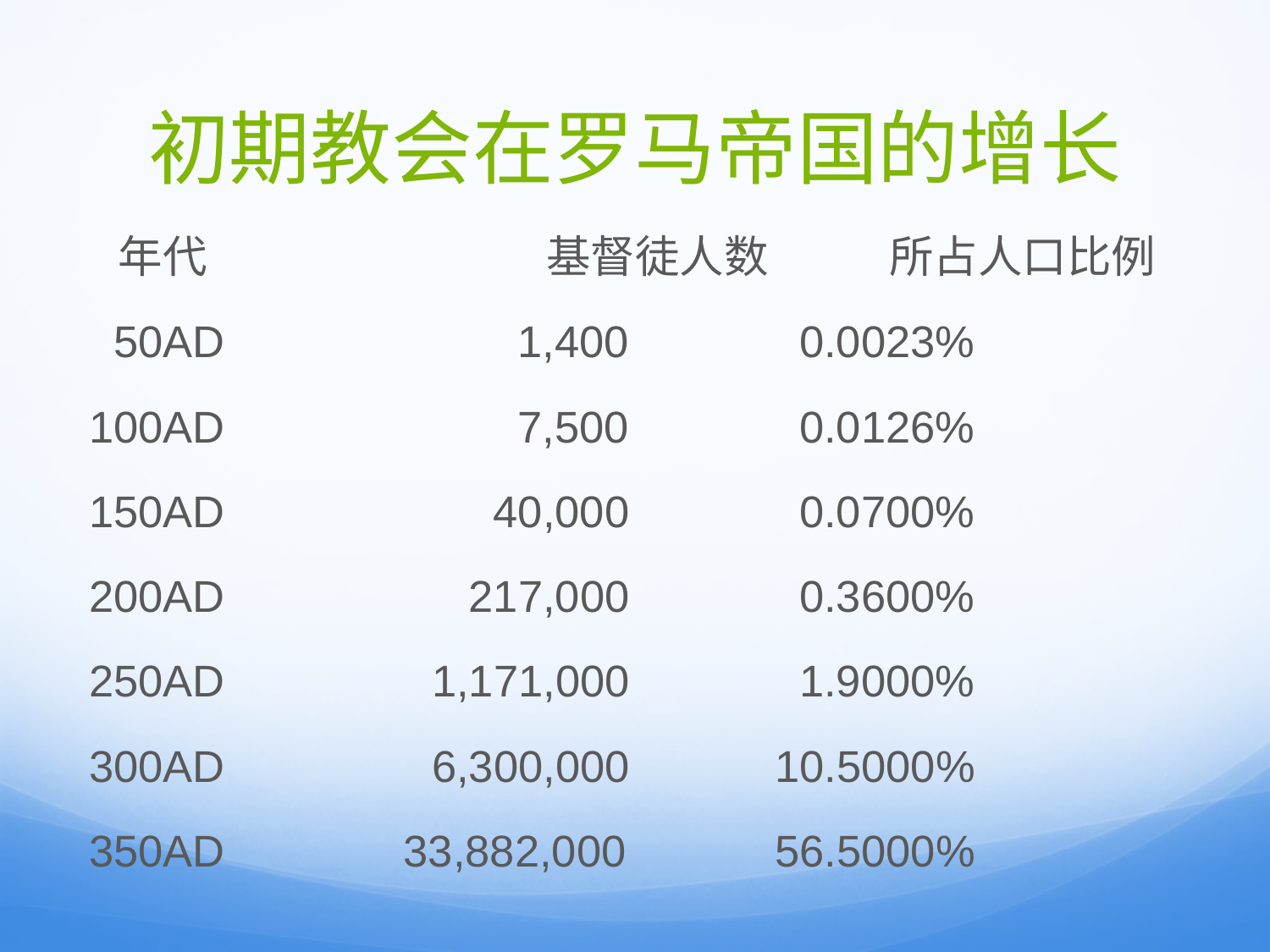

# 初期教会在罗马帝国的增长
  年代			基督徒人数		所占人口比例
  50AD		       1,400		  0.0023%
100AD		       7,500		  0.0126%
150AD		     40,000		  0.0700%
200AD		   217,000		  0.3600%
250AD		1,171,000		  1.9000%
300AD		6,300,000		10.5000%
350AD	       33,882,000		56.5000%